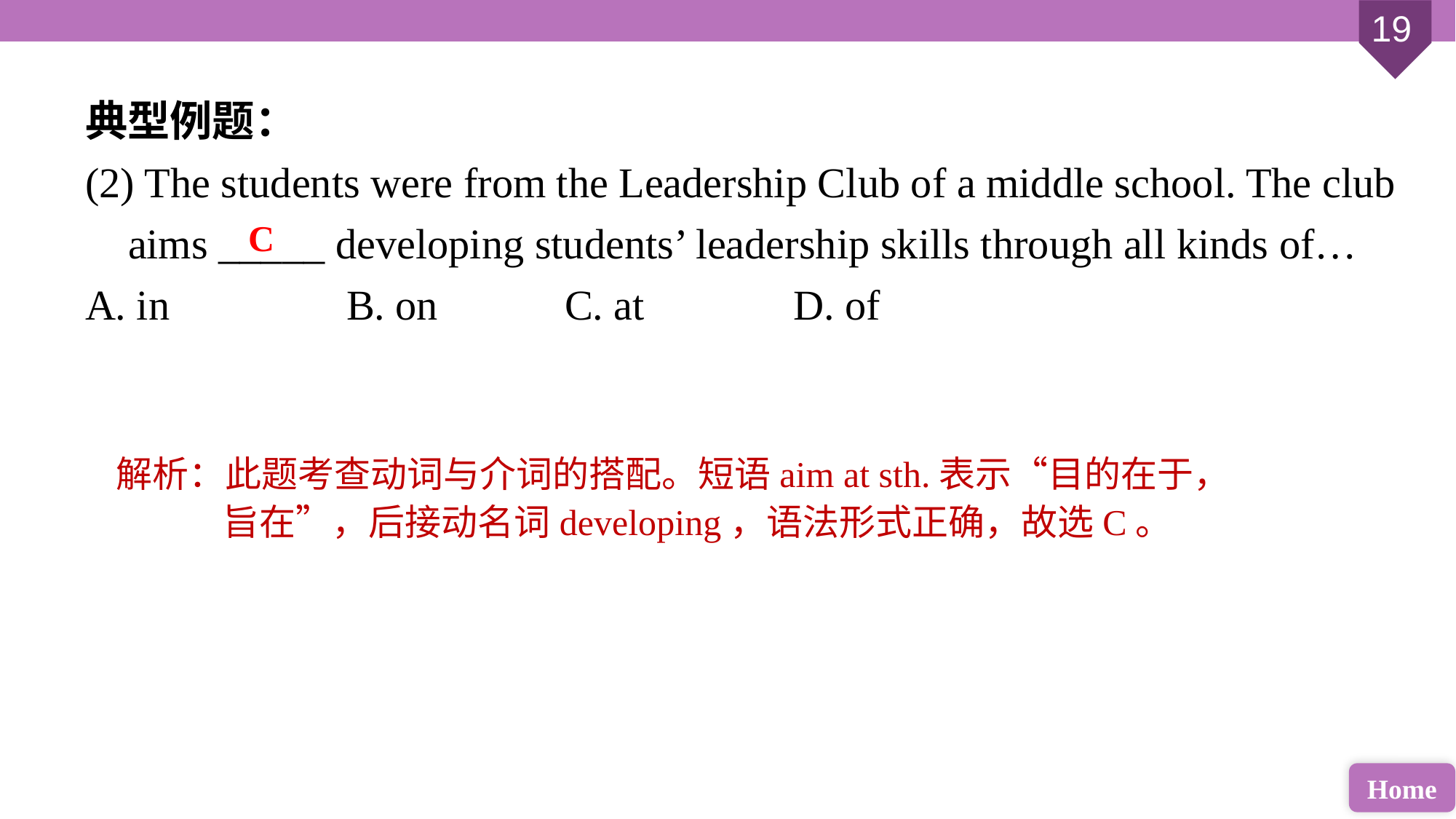

典型例题：
(2) The students were from the Leadership Club of a middle school. The club aims _____ developing students’ leadership skills through all kinds of…
A. in 		B. on 		C. at		 D. of
C
解析：此题考查动词与介词的搭配。短语aim at sth.表示“目的在于，旨在”，后接动名词developing，语法形式正确，故选C。